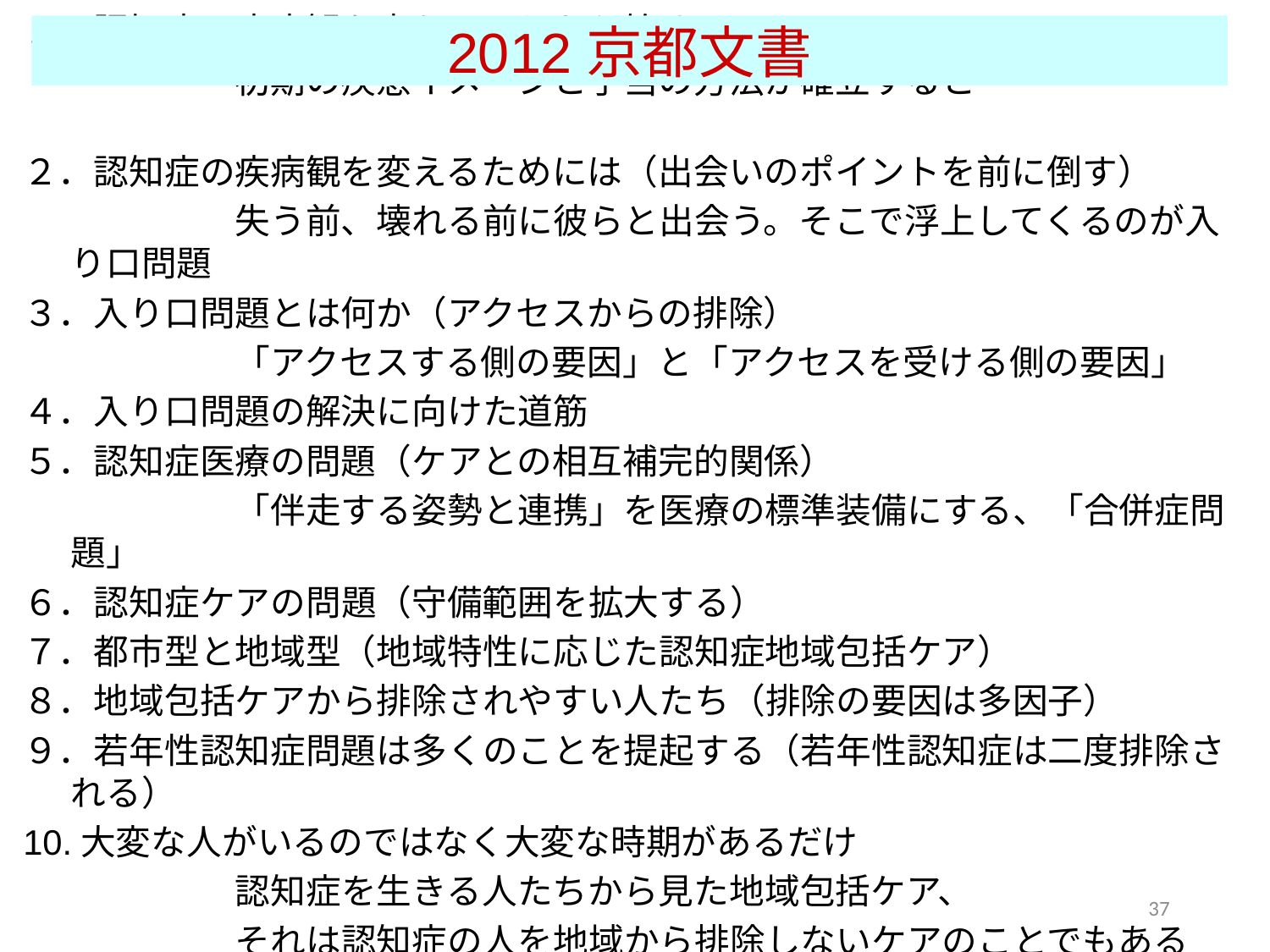

2012京都文書
１．認知症の疾病観を変えることから始める
　　　　　　初期の疾患イメージと手当の方法が確立すると･･･
２．認知症の疾病観を変えるためには（出会いのポイントを前に倒す）
　　　　　　失う前、壊れる前に彼らと出会う。そこで浮上してくるのが入り口問題
３．入り口問題とは何か（アクセスからの排除）
　　　　　　「アクセスする側の要因」と「アクセスを受ける側の要因」
４．入り口問題の解決に向けた道筋
５．認知症医療の問題（ケアとの相互補完的関係）
　　　　　　「伴走する姿勢と連携」を医療の標準装備にする、「合併症問題」
６．認知症ケアの問題（守備範囲を拡大する）
７．都市型と地域型（地域特性に応じた認知症地域包括ケア）
８．地域包括ケアから排除されやすい人たち（排除の要因は多因子）
９．若年性認知症問題は多くのことを提起する（若年性認知症は二度排除される）
10.大変な人がいるのではなく大変な時期があるだけ
　　　　　　認知症を生きる人たちから見た地域包括ケア、
　　　　　　それは認知症の人を地域から排除しないケアのことでもある
37